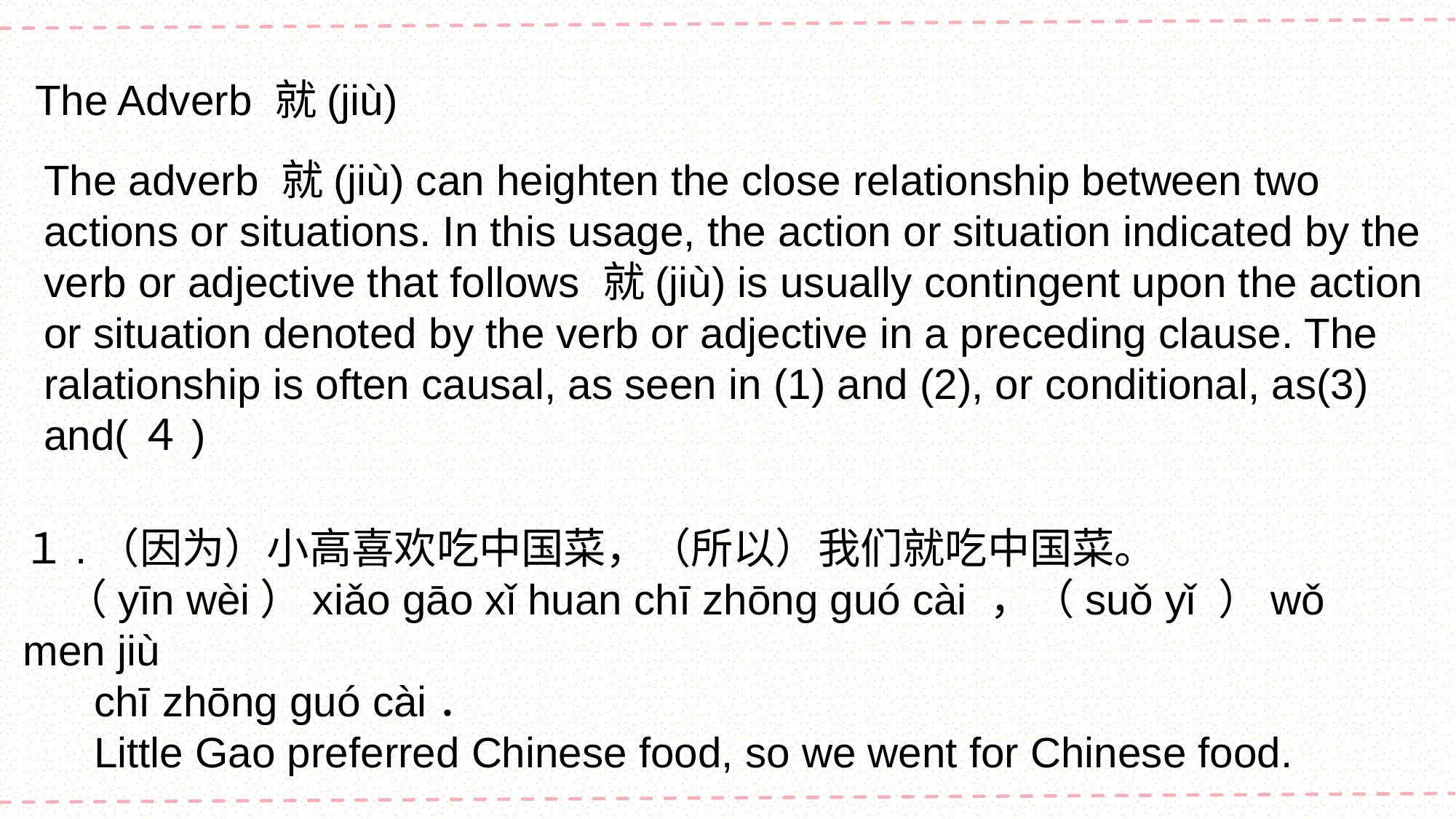

The Adverb 就(jiù)

The adverb 就(jiù) can heighten the close relationship between two actions or situations. In this usage, the action or situation indicated by the verb or adjective that follows 就(jiù) is usually contingent upon the action or situation denoted by the verb or adjective in a preceding clause. The ralationship is often causal, as seen in (1) and (2), or conditional, as(3) and(４)
１.（因为）小高喜欢吃中国菜，（所以）我们就吃中国菜。
　（yīn wèi）xiǎo gāo xǐ huan chī zhōng guó cài ，（suǒ yǐ ）wǒ men jiù
      chī zhōng guó cài．
      Little Gao preferred Chinese food, so we went for Chinese food.